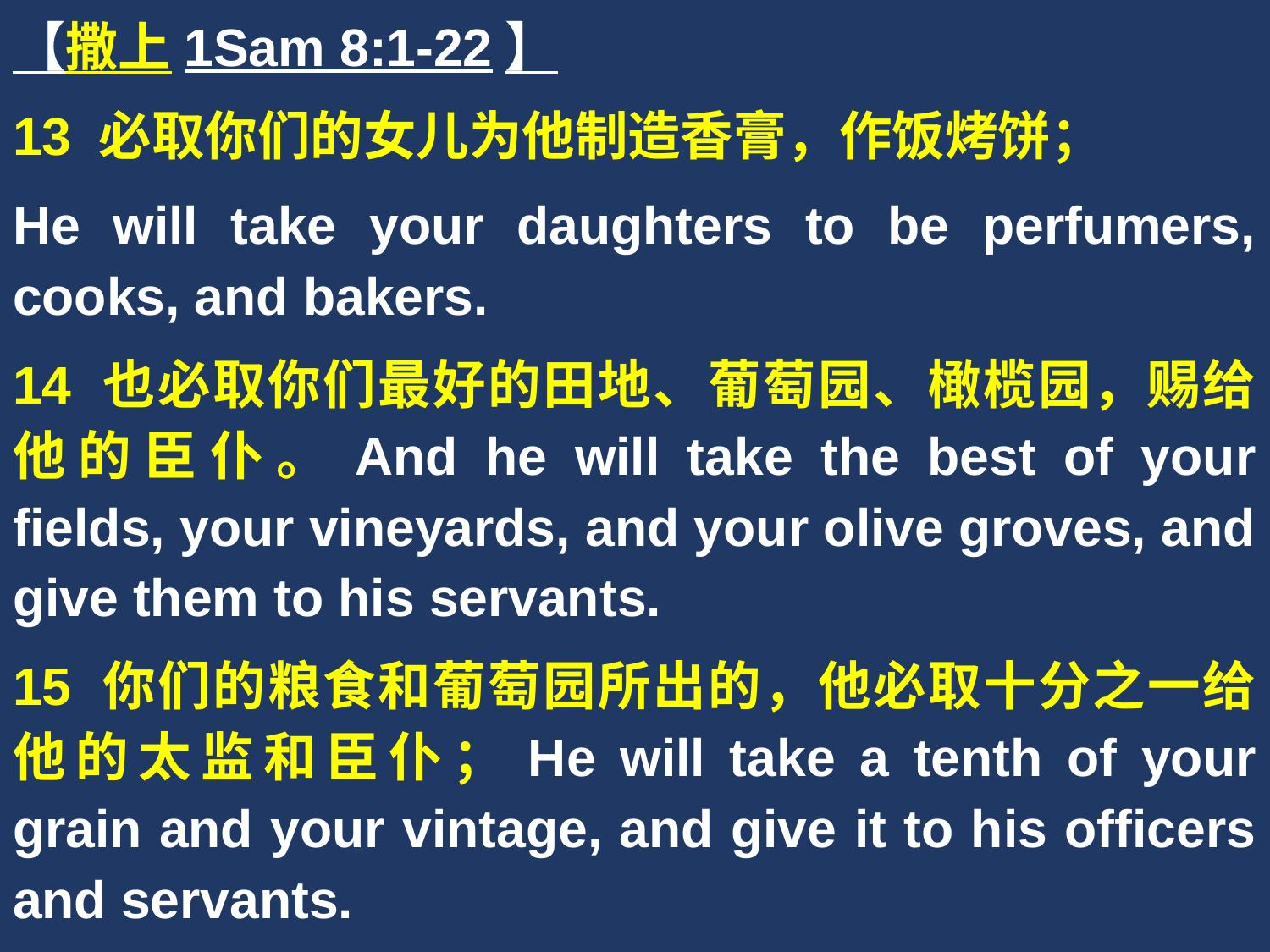

【撒上1Sam 8:1-22】
13 必取你们的女儿为他制造香膏，作饭烤饼；
He will take your daughters to be perfumers, cooks, and bakers.
14 也必取你们最好的田地、葡萄园、橄榄园，赐给他的臣仆。And he will take the best of your fields, your vineyards, and your olive groves, and give them to his servants.
15 你们的粮食和葡萄园所出的，他必取十分之一给他的太监和臣仆；He will take a tenth of your grain and your vintage, and give it to his officers and servants.